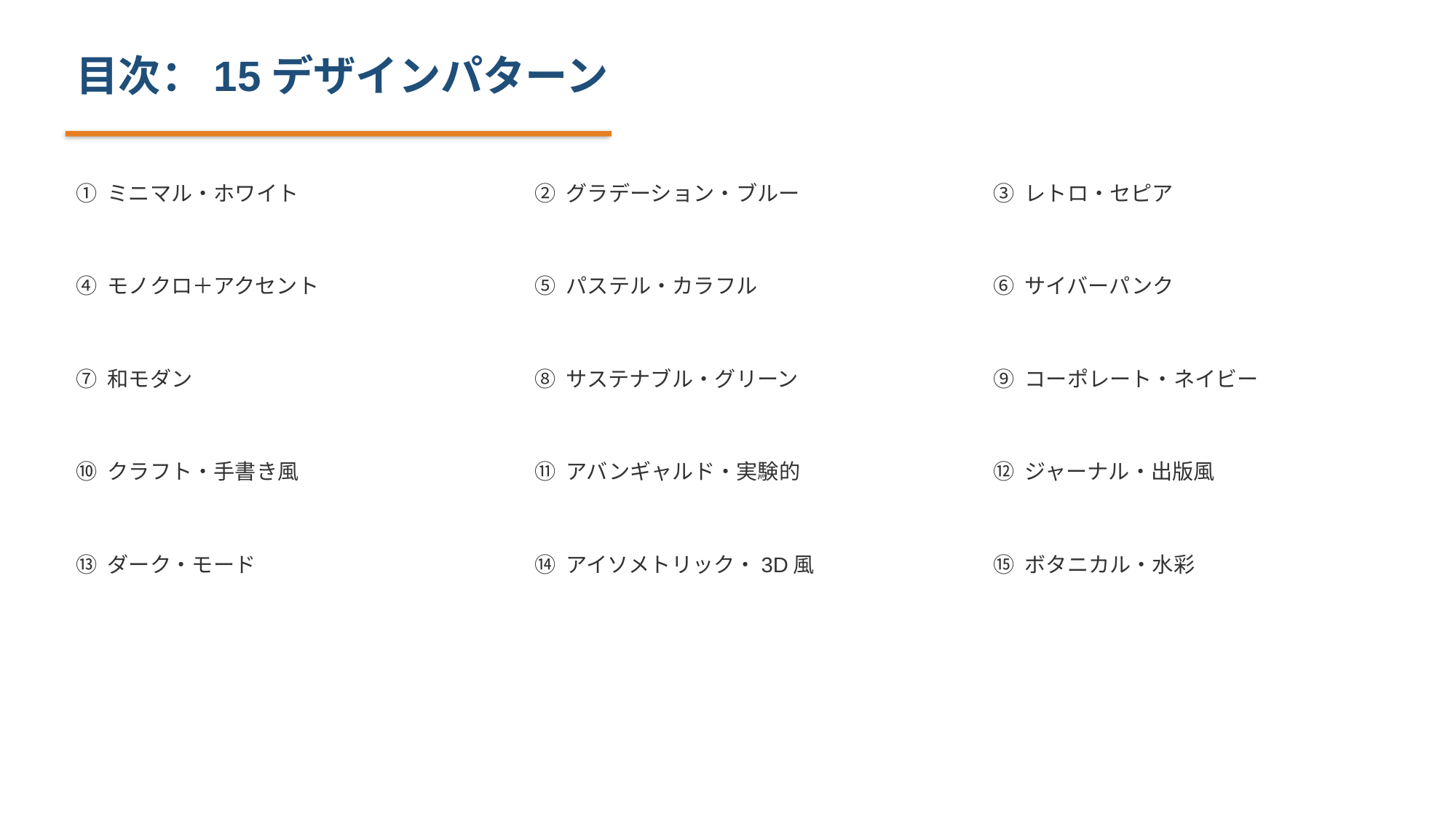

目次：15デザインパターン

① ミニマル・ホワイト
② グラデーション・ブルー
③ レトロ・セピア
④ モノクロ＋アクセント
⑤ パステル・カラフル
⑥ サイバーパンク
⑦ 和モダン
⑧ サステナブル・グリーン
⑨ コーポレート・ネイビー
⑩ クラフト・手書き風
⑪ アバンギャルド・実験的
⑫ ジャーナル・出版風
⑬ ダーク・モード
⑭ アイソメトリック・3D風
⑮ ボタニカル・水彩